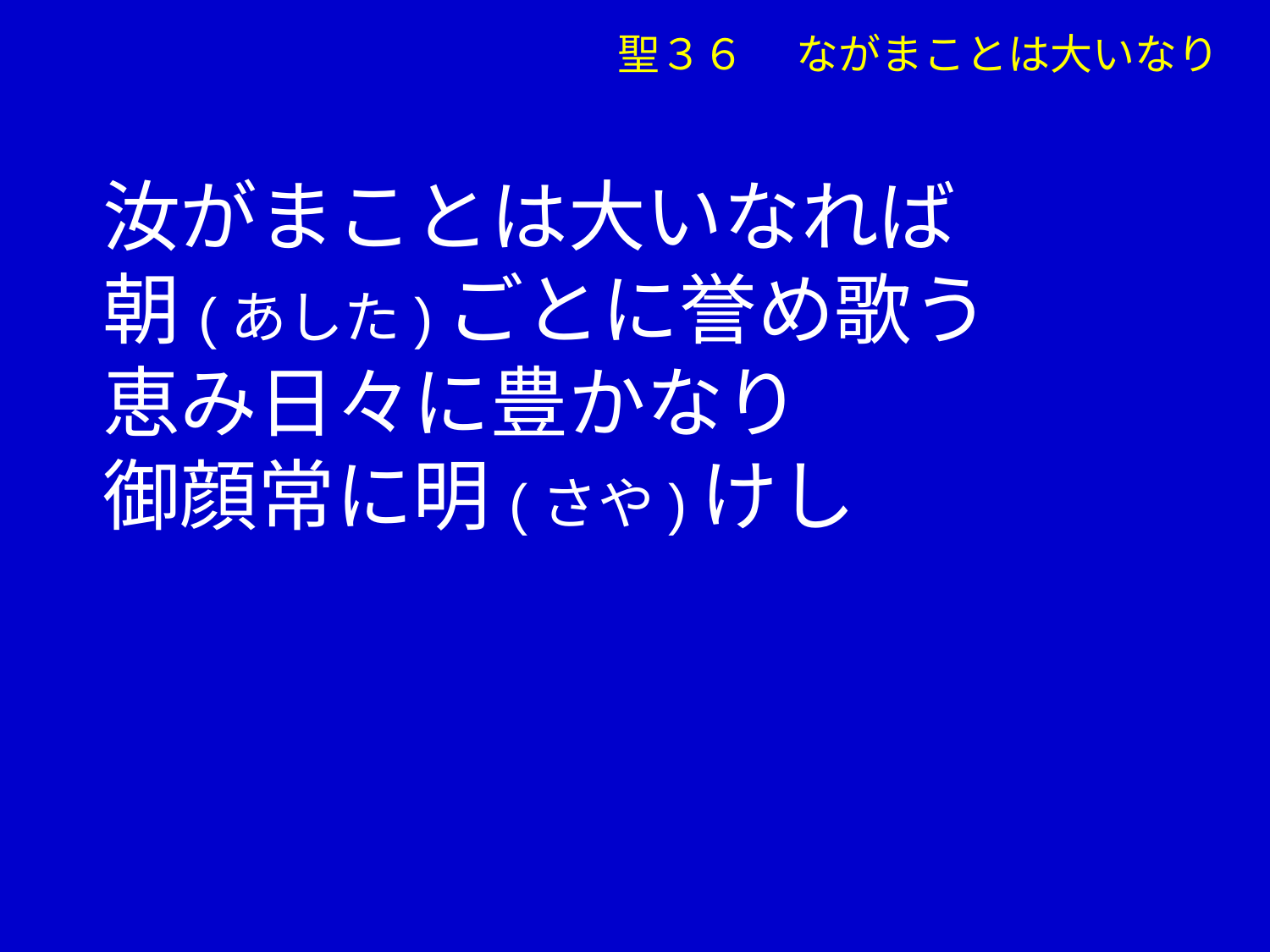

聖３６ 　ながまことは大いなり
汝がまことは大いなれば
朝(あした)ごとに誉め歌う
恵み日々に豊かなり
御顔常に明(さや)けし